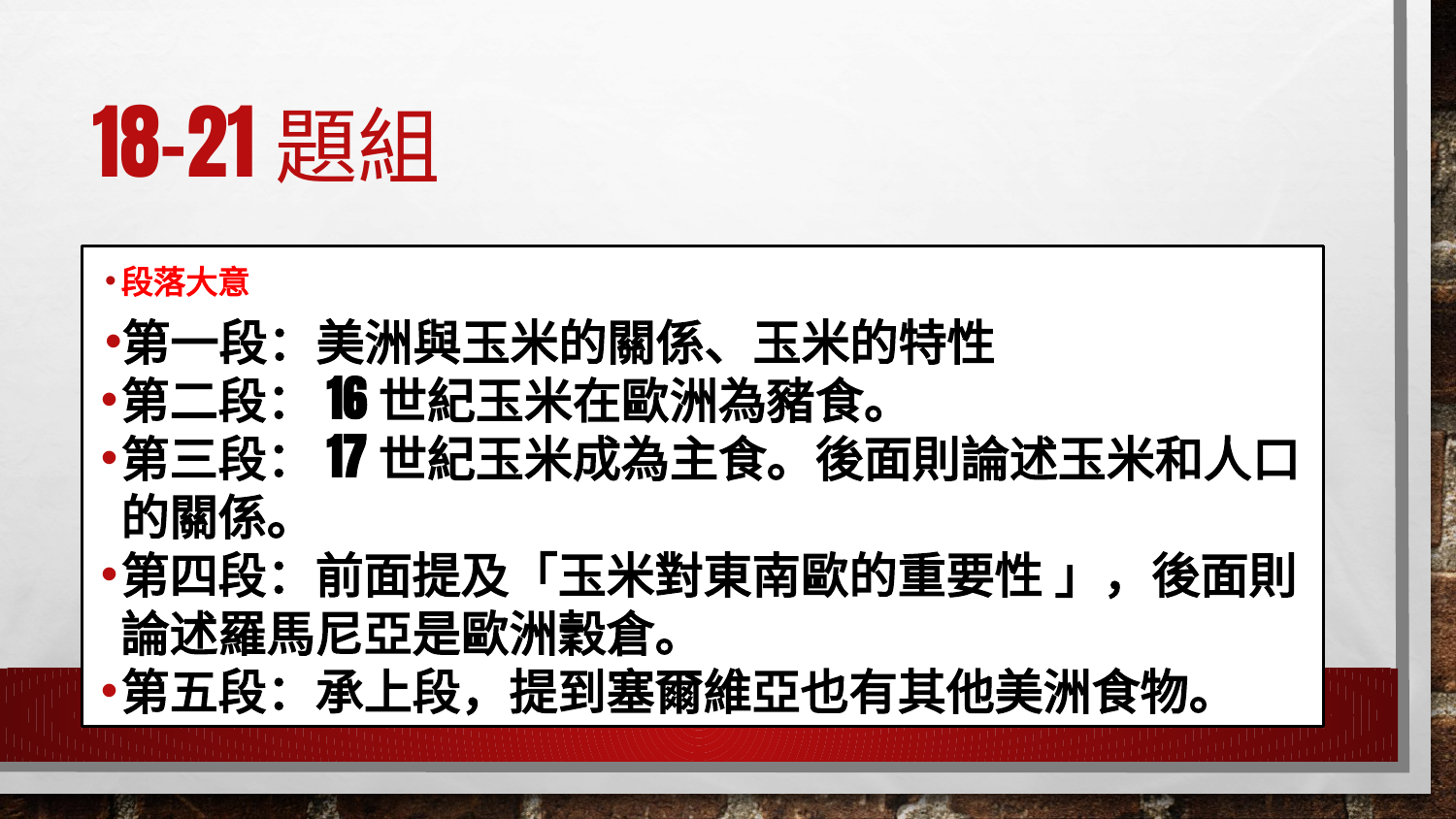

# 18-21題組
段落大意
第一段：美洲與玉米的關係、玉米的特性
第二段：16世紀玉米在歐洲為豬食。
第三段：17世紀玉米成為主食。後面則論述玉米和人口的關係。
第四段：前面提及「玉米對東南歐的重要性 」，後面則論述羅馬尼亞是歐洲穀倉。
第五段：承上段，提到塞爾維亞也有其他美洲食物。